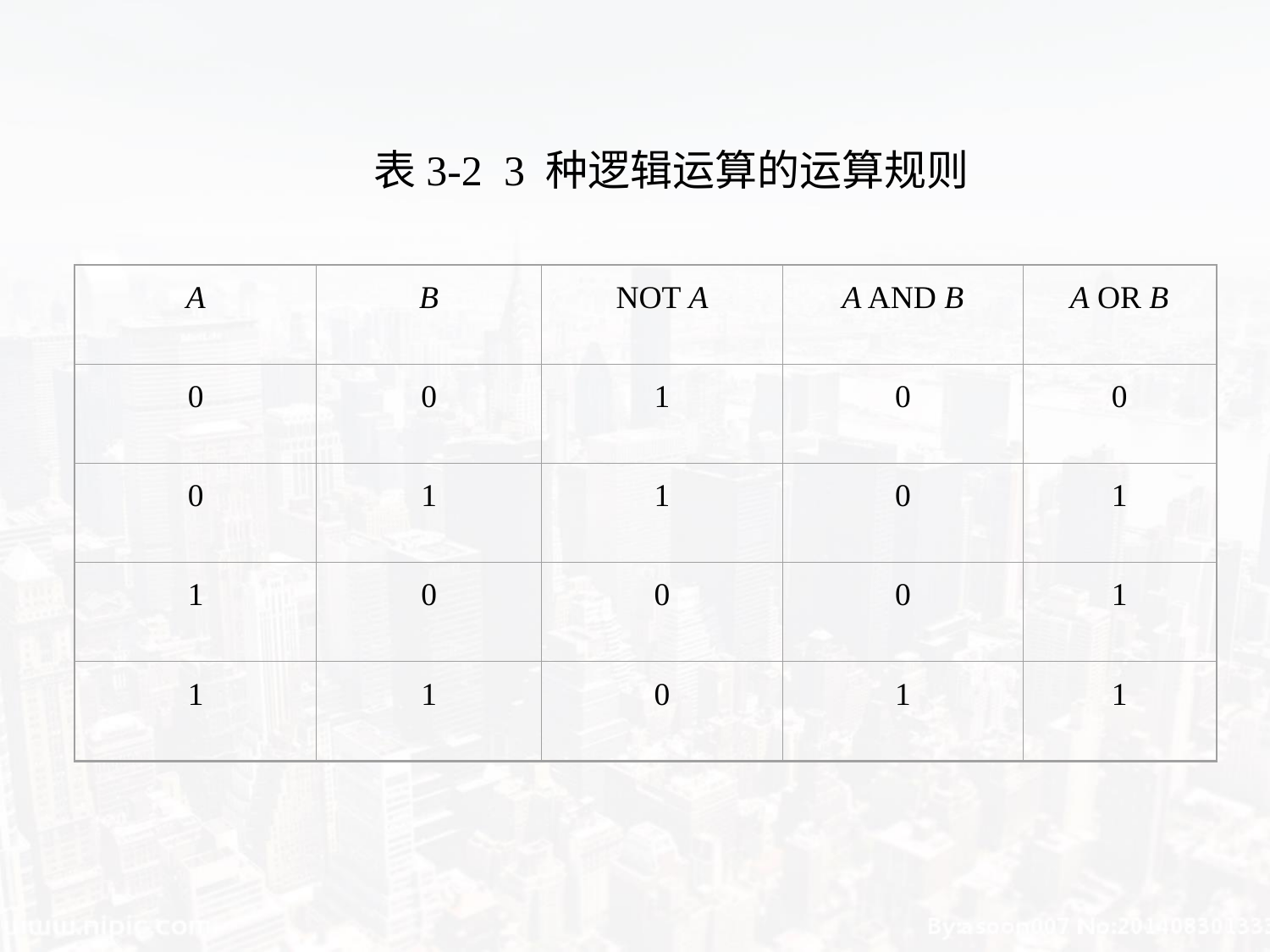

表3-2  3 种逻辑运算的运算规则

A

B

NOT A

A AND B

A OR B

0

0

1

0

0

0

1

1

0

1

1

0

0

0

1

1

1

0

1

1

51